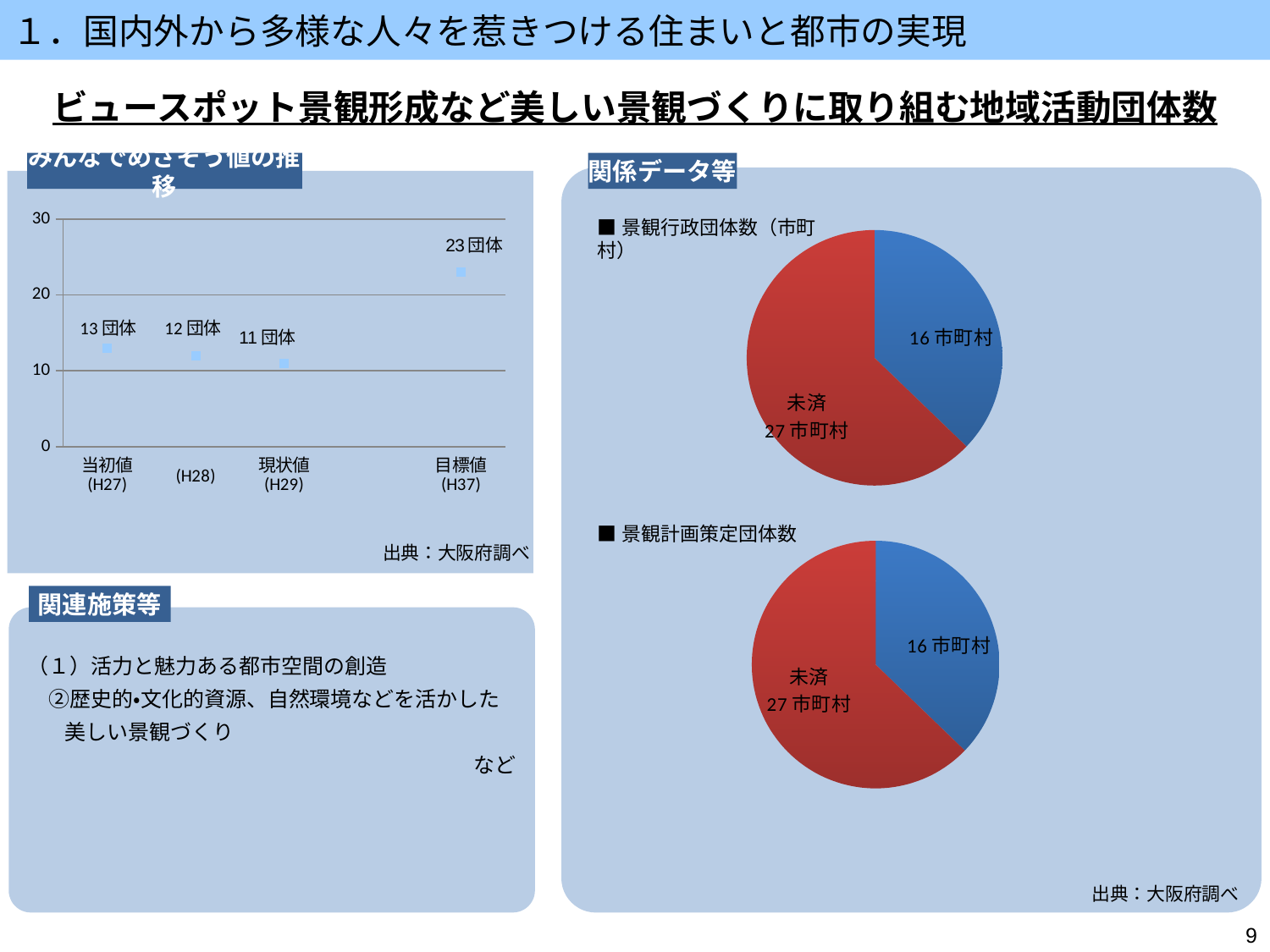

１．国内外から多様な人々を惹きつける住まいと都市の実現
ビュースポット景観形成など美しい景観づくりに取り組む地域活動団体数
みんなでめざそう値の推移
関係データ等

### Chart

| Category |  |
|---|---|
| 当初値
(H27) | 13.0 |
|
(H28) | 12.0 |
| 現状値
(H29) | 11.0 |
|  | None |
| 目標値
(H37) | 23.0 |■景観行政団体数（市町村）

### Chart

| Category |  |
|---|---|
■景観計画策定団体数
済
出典：大阪府調べ

### Chart

| Category |  |
|---|---|
関連施策等

（１）活力と魅力ある都市空間の創造
　②歴史的・文化的資源、自然環境などを活かした美しい景観づくり
など
出典：大阪府調べ
9
(出典)大阪府調べ